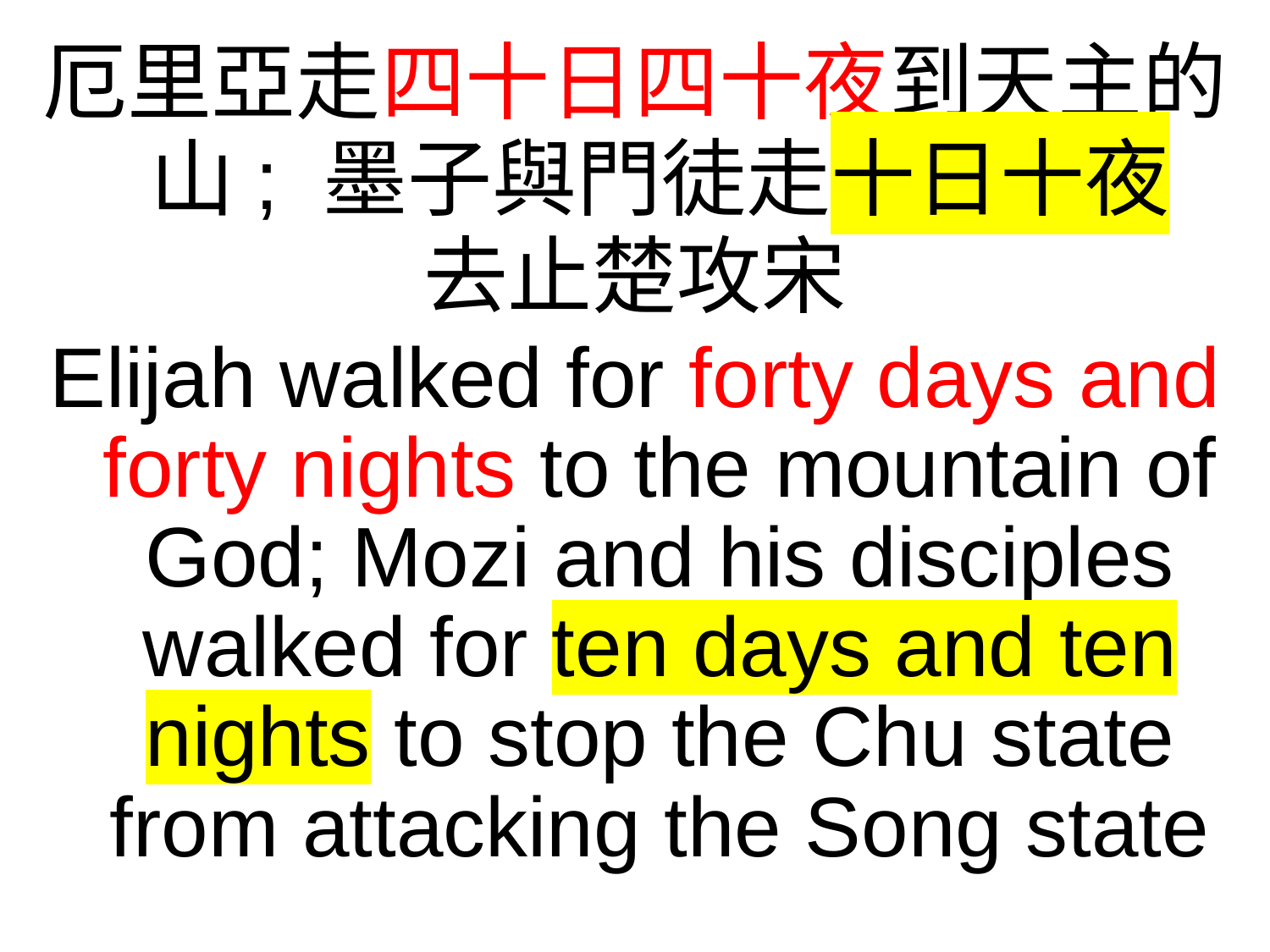

厄里亞走四十日四十夜到天主的山; 墨子與門徒走十日十夜
去止楚攻宋
Elijah walked for forty days and forty nights to the mountain of God; Mozi and his disciples walked for ten days and ten nights to stop the Chu state from attacking the Song state